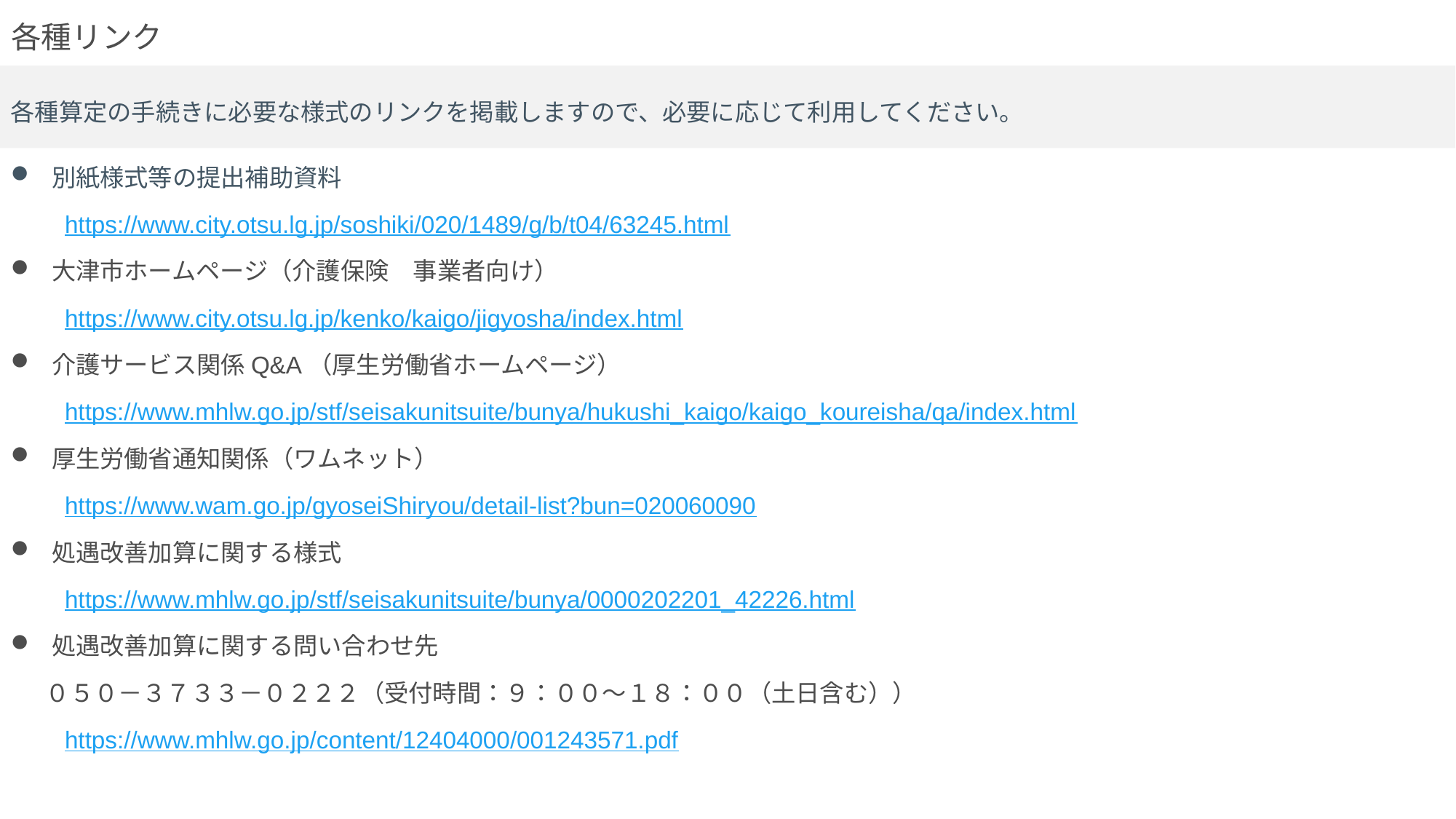

# 各種リンク
各種算定の手続きに必要な様式のリンクを掲載しますので、必要に応じて利用してください。
別紙様式等の提出補助資料
　　https://www.city.otsu.lg.jp/soshiki/020/1489/g/b/t04/63245.html
大津市ホームページ（介護保険　事業者向け）
　　https://www.city.otsu.lg.jp/kenko/kaigo/jigyosha/index.html
介護サービス関係Q&A（厚生労働省ホームページ）
　　https://www.mhlw.go.jp/stf/seisakunitsuite/bunya/hukushi_kaigo/kaigo_koureisha/qa/index.html
厚生労働省通知関係（ワムネット）
　　https://www.wam.go.jp/gyoseiShiryou/detail-list?bun=020060090
処遇改善加算に関する様式
　　https://www.mhlw.go.jp/stf/seisakunitsuite/bunya/0000202201_42226.html
処遇改善加算に関する問い合わせ先
　  ０５０－３７３３－０２２２（受付時間：９：００～１８：００（土日含む））
　　https://www.mhlw.go.jp/content/12404000/001243571.pdf